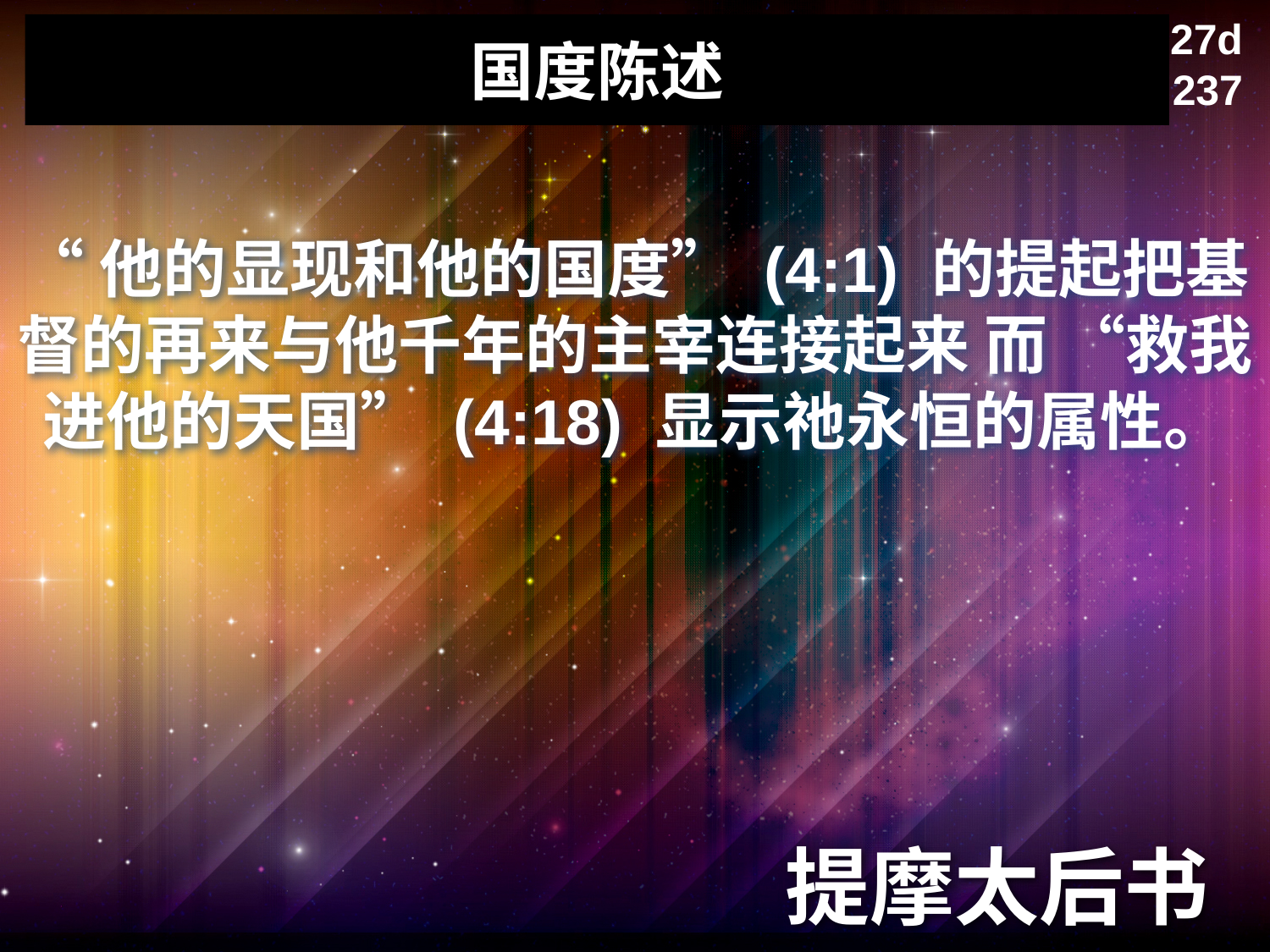

237
27d
237
# 国度陈述

“他的显现和他的国度” (4:1) 的提起把基督的再来与他千年的主宰连接起来 而 “救我进他的天国” (4:18) 显示祂永恒的属性。
提摩太后书